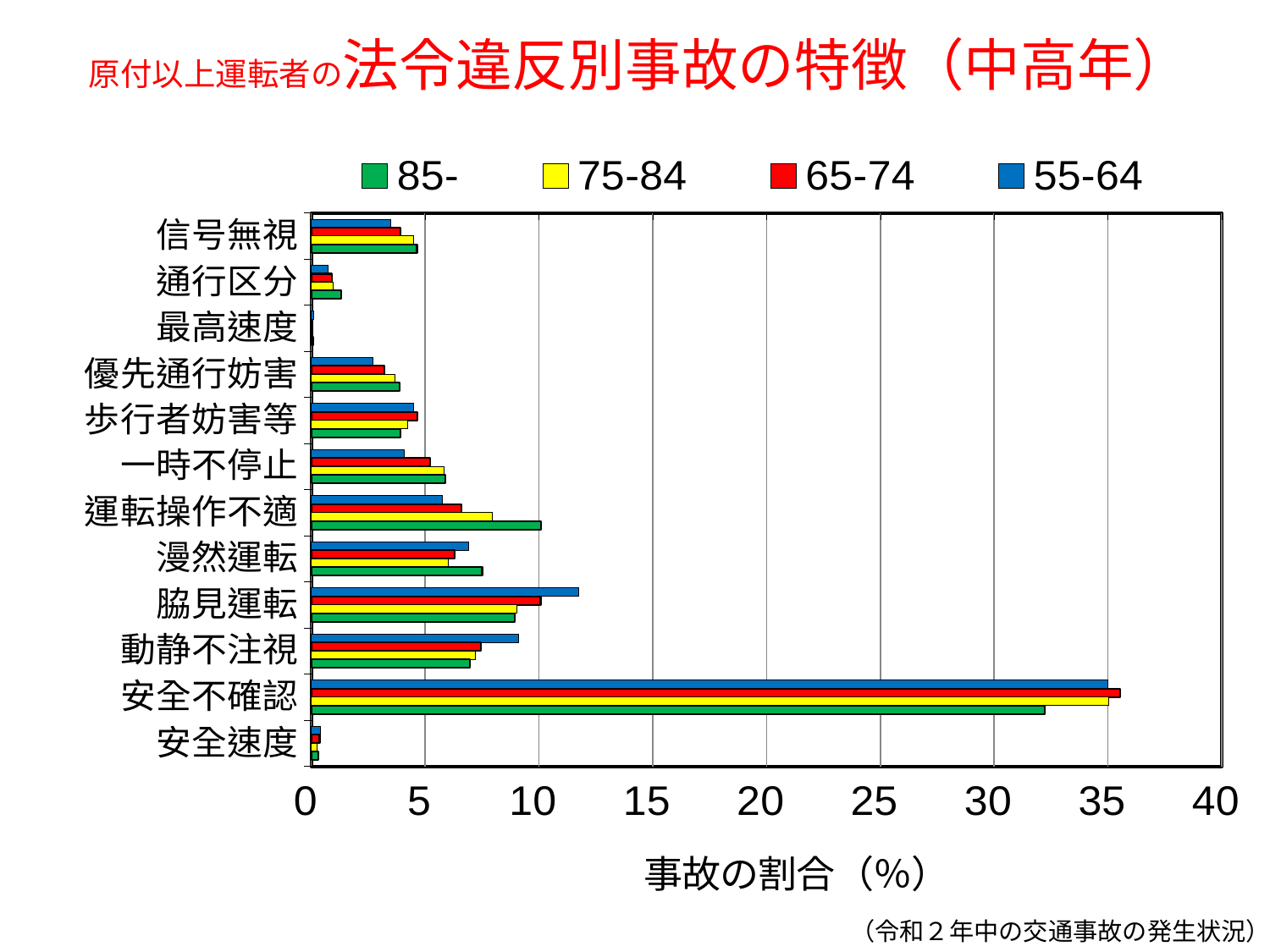

# 原付以上運転者の法令違反別事故の特徴（中高年）

### Chart

| Category | 55-64 | 65-74 | 75-84 | 85- |
|---|---|---|---|---|
| 信号無視 | 3.476163450624291 | 3.902450430228208 | 4.507370401899727 | 4.637847122817062 |
| 通行区分 | 0.7188800605372683 | 0.9025439580995137 | 0.9722657825171378 | 1.3169195533924993 |
| 最高速度 | 0.11114264093832767 | 0.049102132435465774 | 0.017921949908150006 | 0.08588605782994561 |
| 優先通行妨害 | 2.6934354899735147 | 3.191638608305275 | 3.6605582687396385 | 3.8648726023475524 |
| 歩行者妨害等 | 4.490635641316685 | 4.66704077815189 | 4.220619203369327 | 3.9221299742341826 |
| 一時不停止 | 4.064982973893303 | 5.204826038159371 | 5.824633720148753 | 5.897509304322932 |
| 運転操作不適 | 5.753405221339387 | 6.582023943135054 | 7.948384784264528 | 10.077297452046952 |
| 漫然運転 | 6.921585319712448 | 6.280396558174337 | 6.026255656615439 | 7.500715717148583 |
| 脇見運転 | 11.757472569050321 | 10.070613542835765 | 9.046104216138716 | 8.932150014314342 |
| 動静不注視 | 9.11606129398411 | 7.449494949494949 | 7.20910435055334 | 6.956770684225594 |
| 安全不確認 | 35.00520242149073 | 35.52422371866816 | 35.02845109547919 | 32.223048841675464 |
| 安全速度 | 0.4090995081346954 | 0.3624205013093902 | 0.2598682736681751 | 0.31491554537646727 |
（令和２年中の交通事故の発生状況）